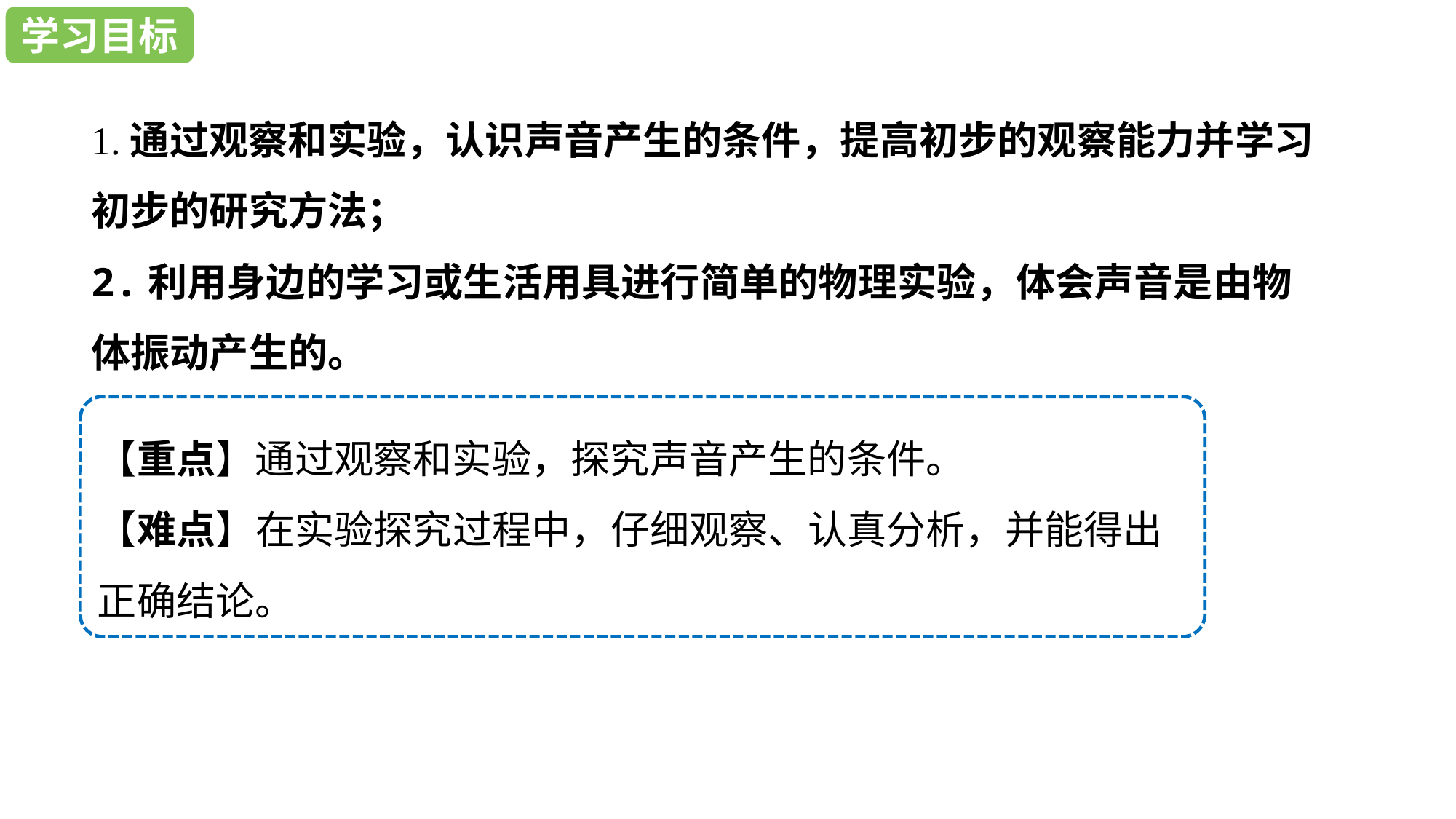

学习目标
学习目标
1.通过观察和实验，认识声音产生的条件，提高初步的观察能力并学习初步的研究方法；
2.利用身边的学习或生活用具进行简单的物理实验，体会声音是由物体振动产生的。
【重点】通过观察和实验，探究声音产生的条件。
【难点】在实验探究过程中，仔细观察、认真分析，并能得出正确结论。